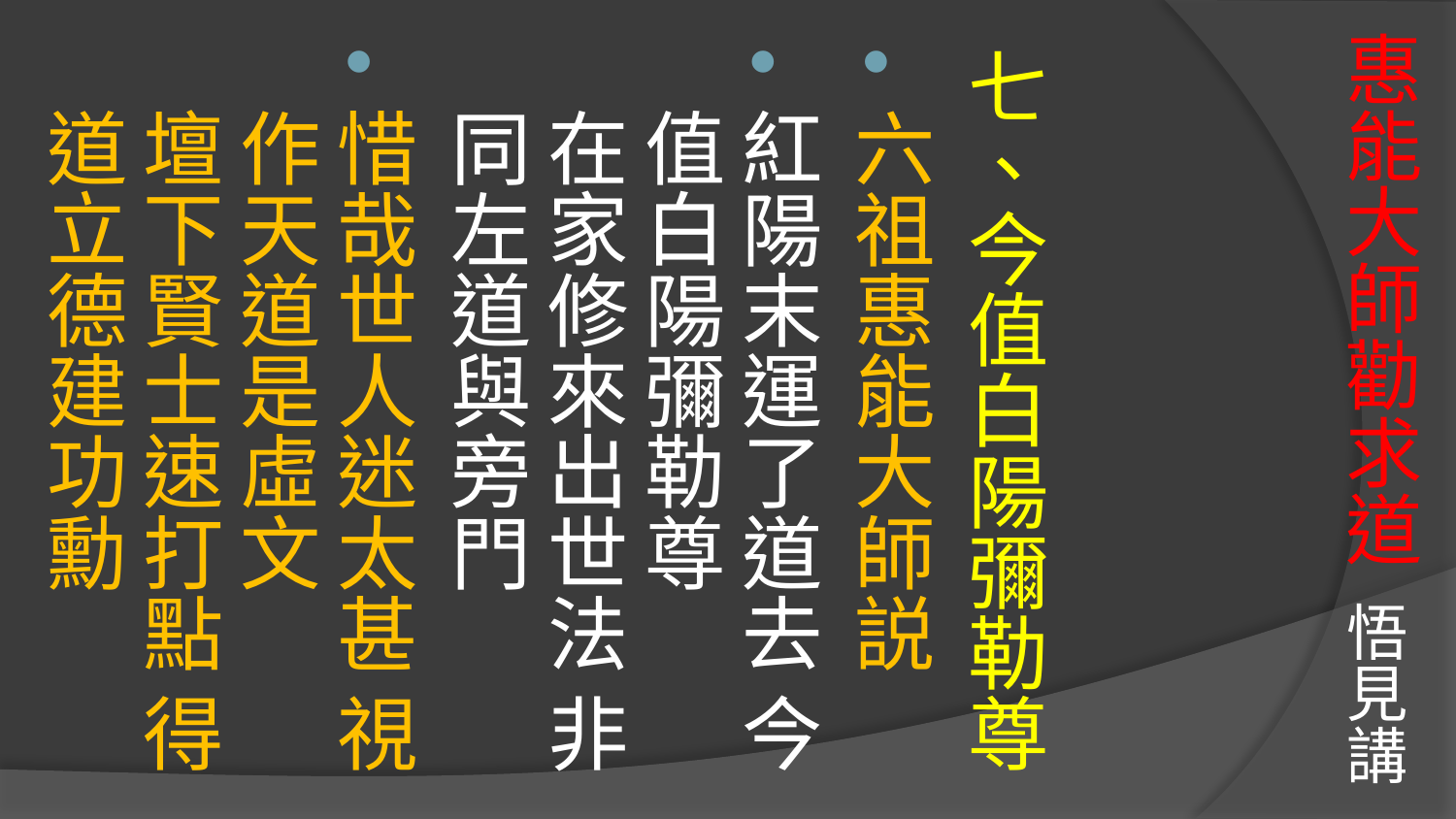

# 惠能大師勸求道  悟見講
七、今值白陽彌勒尊
六祖惠能大師説
紅陽末運了道去 今值白陽彌勒尊 
在家修來出世法 非同左道與旁門
惜哉世人迷太甚 視作天道是虛文
壇下賢士速打點 得道立德建功勳